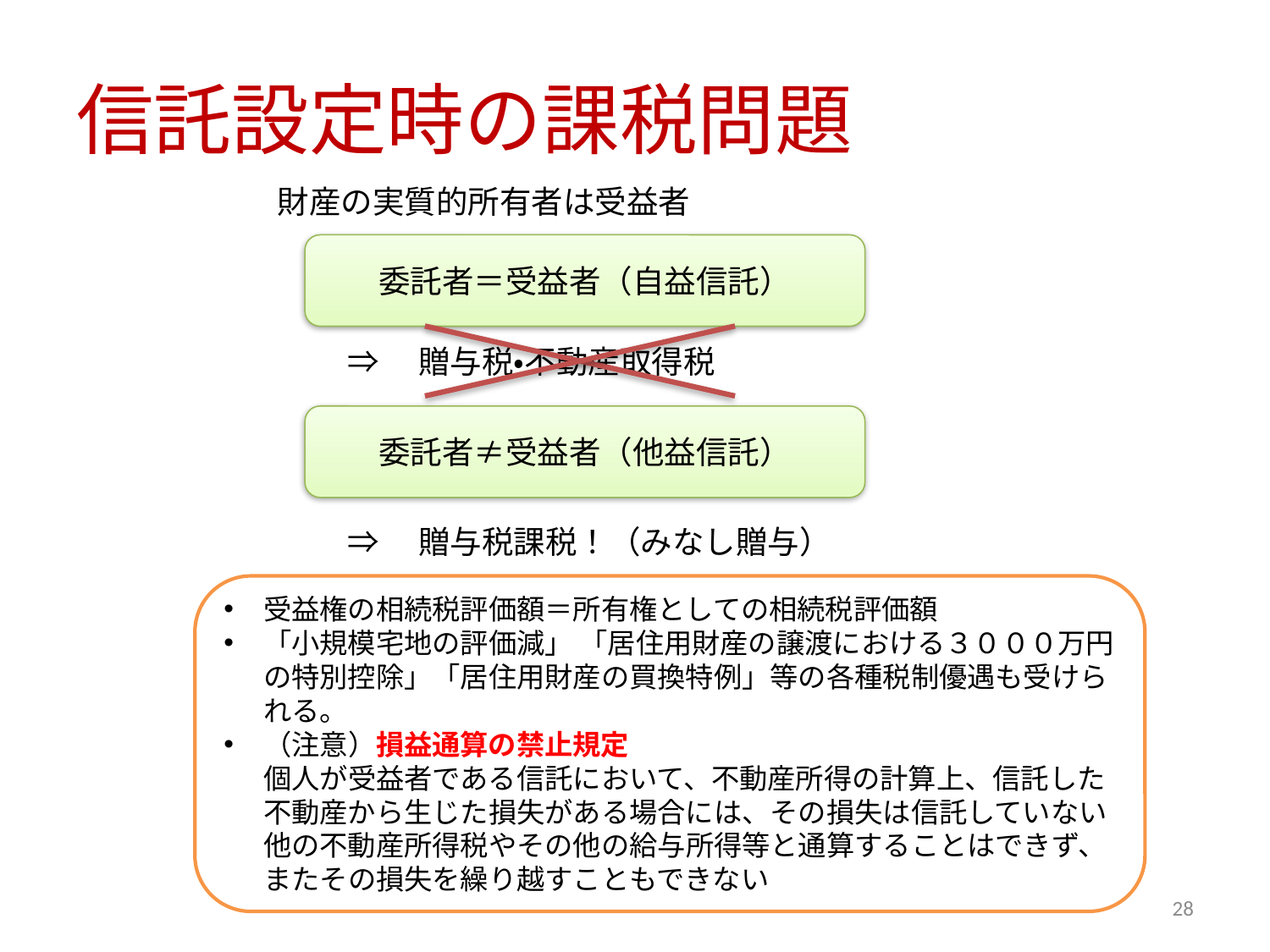

# 信託設定時の課税問題
財産の実質的所有者は受益者
委託者＝受益者（自益信託）
⇒　贈与税・不動産取得税
委託者≠受益者（他益信託）
⇒　贈与税課税！（みなし贈与）
受益権の相続税評価額＝所有権としての相続税評価額
「小規模宅地の評価減」 「居住用財産の譲渡における３０００万円の特別控除」「居住用財産の買換特例」等の各種税制優遇も受けられる。
（注意）損益通算の禁止規定
個人が受益者である信託において、不動産所得の計算上、信託した不動産から生じた損失がある場合には、その損失は信託していない他の不動産所得税やその他の給与所得等と通算することはできず、またその損失を繰り越すこともできない
28